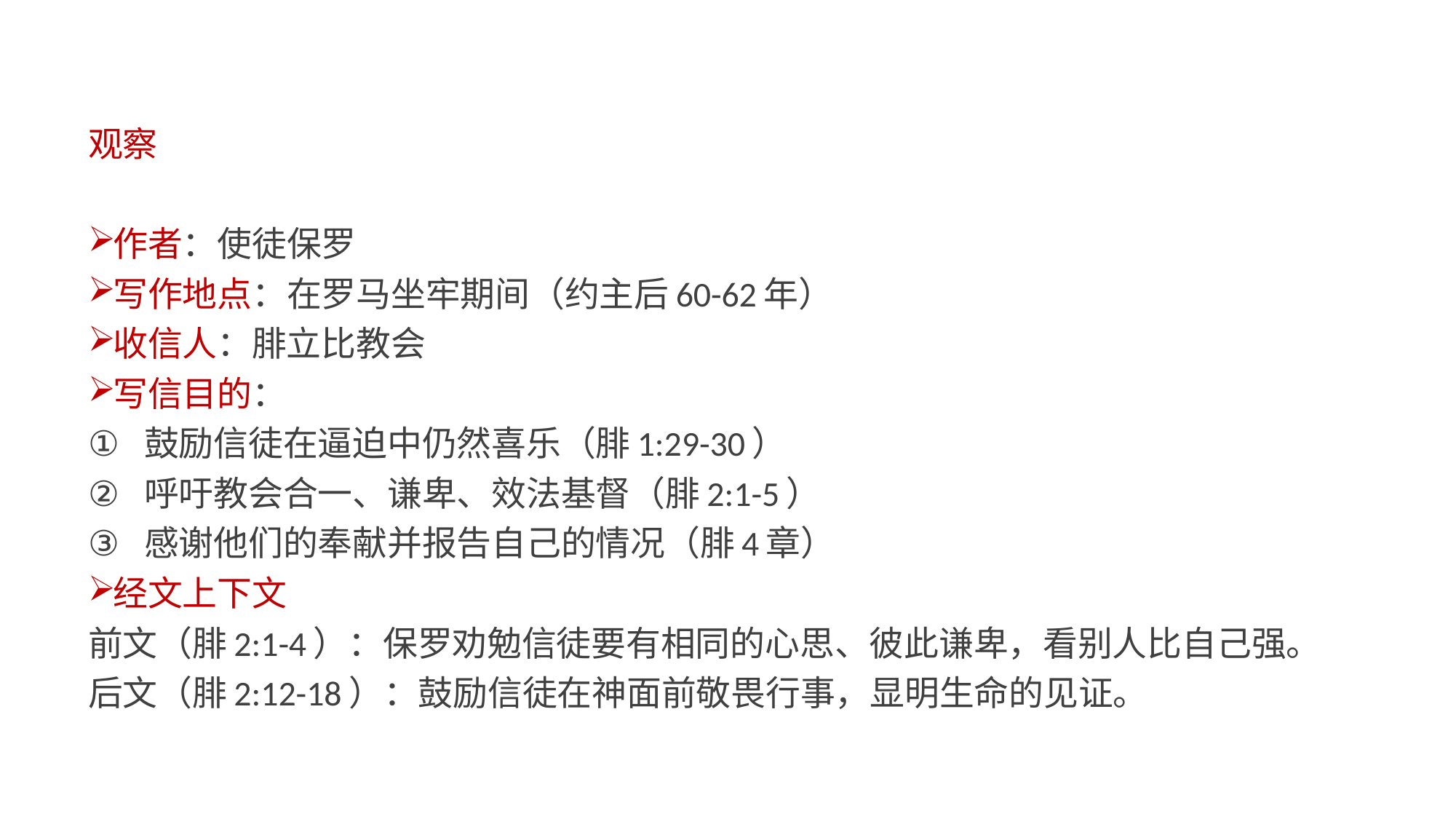

观察

作者：使徒保罗
写作地点：在罗马坐牢期间（约主后60-62年）
收信人：腓立比教会
写信目的：
鼓励信徒在逼迫中仍然喜乐（腓1:29-30）
呼吁教会合一、谦卑、效法基督（腓2:1-5）
感谢他们的奉献并报告自己的情况（腓4章）
经文上下文
前文（腓2:1-4）：保罗劝勉信徒要有相同的心思、彼此谦卑，看别人比自己强。
后文（腓2:12-18）：鼓励信徒在神面前敬畏行事，显明生命的见证。